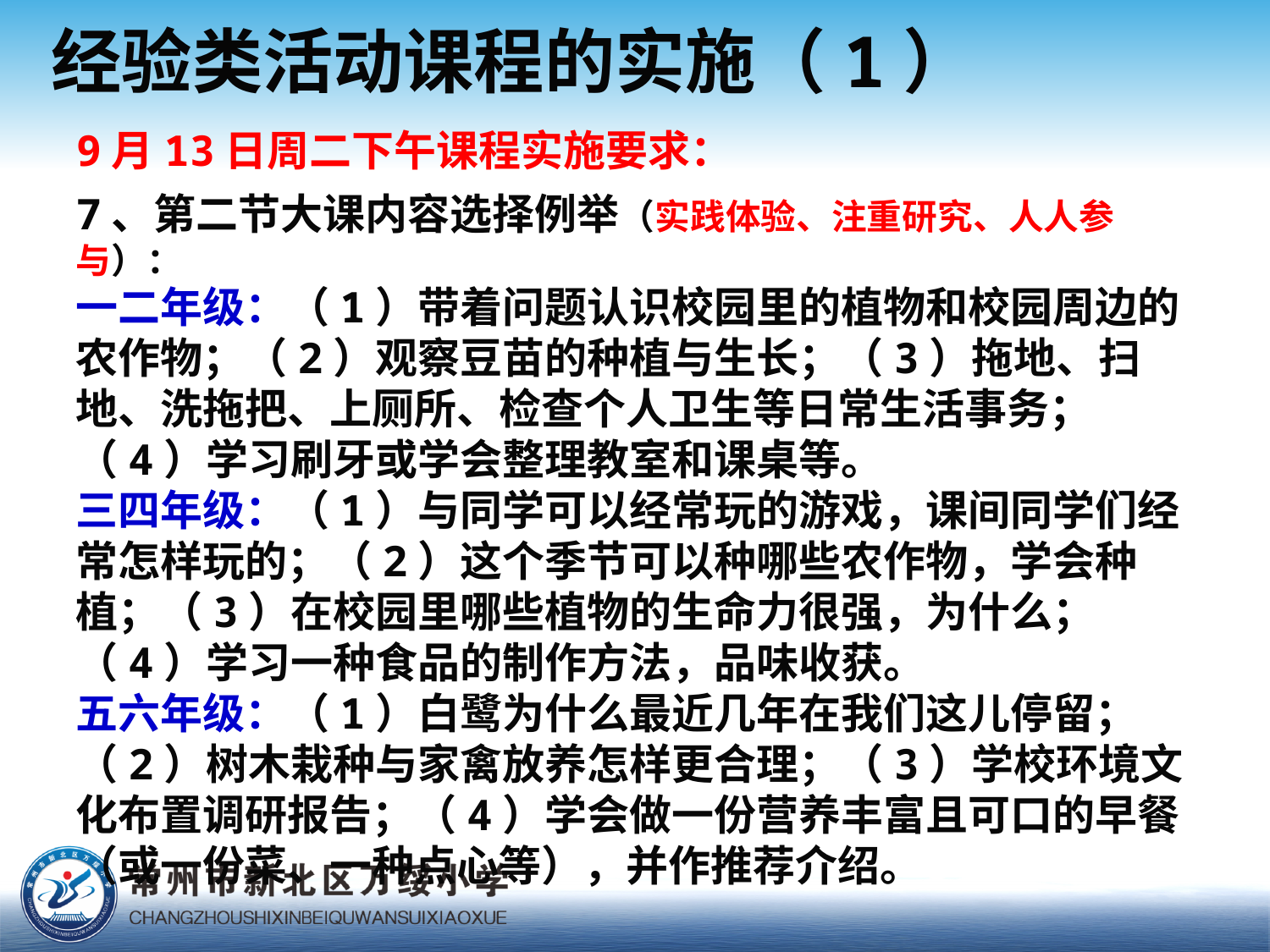

经验类活动课程的实施（1）
9月13日周二下午课程实施要求：
7、第二节大课内容选择例举（实践体验、注重研究、人人参与）：
一二年级：（1）带着问题认识校园里的植物和校园周边的农作物；（2）观察豆苗的种植与生长；（3）拖地、扫地、洗拖把、上厕所、检查个人卫生等日常生活事务；（4）学习刷牙或学会整理教室和课桌等。
三四年级：（1）与同学可以经常玩的游戏，课间同学们经常怎样玩的；（2）这个季节可以种哪些农作物，学会种植；（3）在校园里哪些植物的生命力很强，为什么；（4）学习一种食品的制作方法，品味收获。
五六年级：（1）白鹭为什么最近几年在我们这儿停留；（2）树木栽种与家禽放养怎样更合理；（3）学校环境文化布置调研报告；（4）学会做一份营养丰富且可口的早餐（或一份菜、一种点心等），并作推荐介绍。